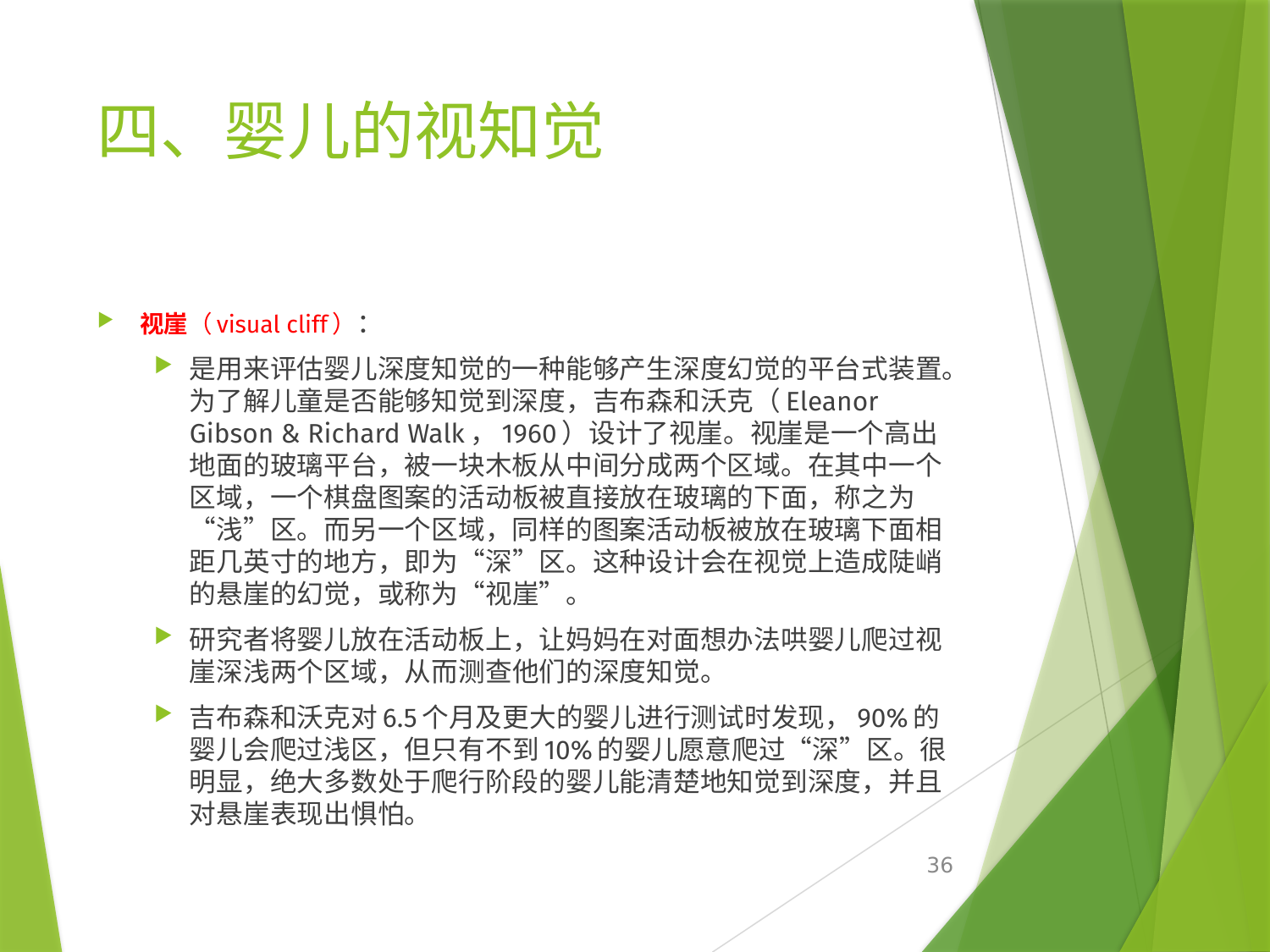

# 四、婴儿的视知觉
视崖（visual cliff）：
是用来评估婴儿深度知觉的一种能够产生深度幻觉的平台式装置。为了解儿童是否能够知觉到深度，吉布森和沃克（Eleanor Gibson & Richard Walk，1960）设计了视崖。视崖是一个高出地面的玻璃平台，被一块木板从中间分成两个区域。在其中一个区域，一个棋盘图案的活动板被直接放在玻璃的下面，称之为“浅”区。而另一个区域，同样的图案活动板被放在玻璃下面相距几英寸的地方，即为“深”区。这种设计会在视觉上造成陡峭的悬崖的幻觉，或称为“视崖”。
研究者将婴儿放在活动板上，让妈妈在对面想办法哄婴儿爬过视崖深浅两个区域，从而测查他们的深度知觉。
吉布森和沃克对6.5个月及更大的婴儿进行测试时发现，90%的婴儿会爬过浅区，但只有不到10%的婴儿愿意爬过“深”区。很明显，绝大多数处于爬行阶段的婴儿能清楚地知觉到深度，并且对悬崖表现出惧怕。
36